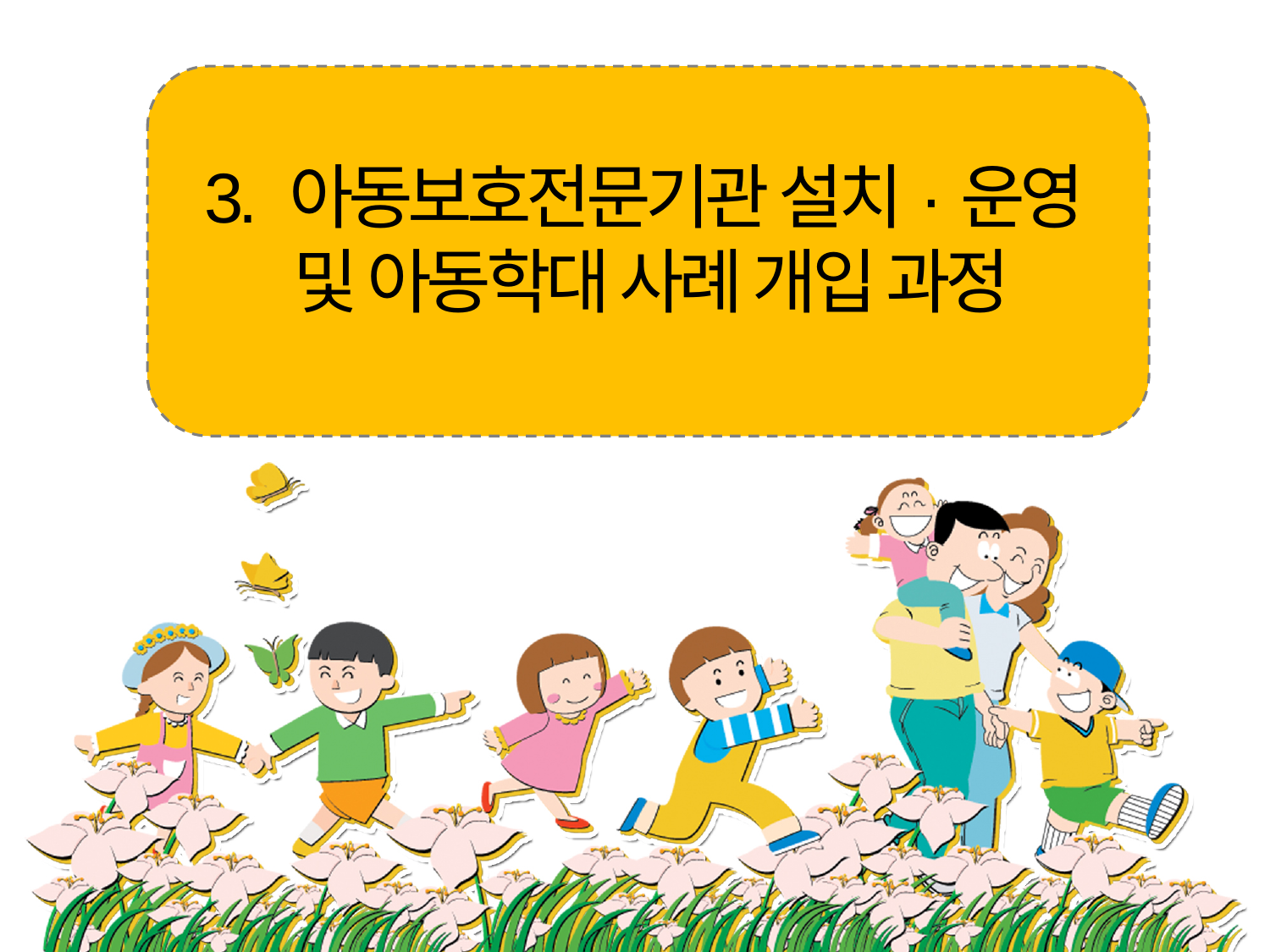

3. 아동보호전문기관 설치·운영
및 아동학대 사례 개입 과정